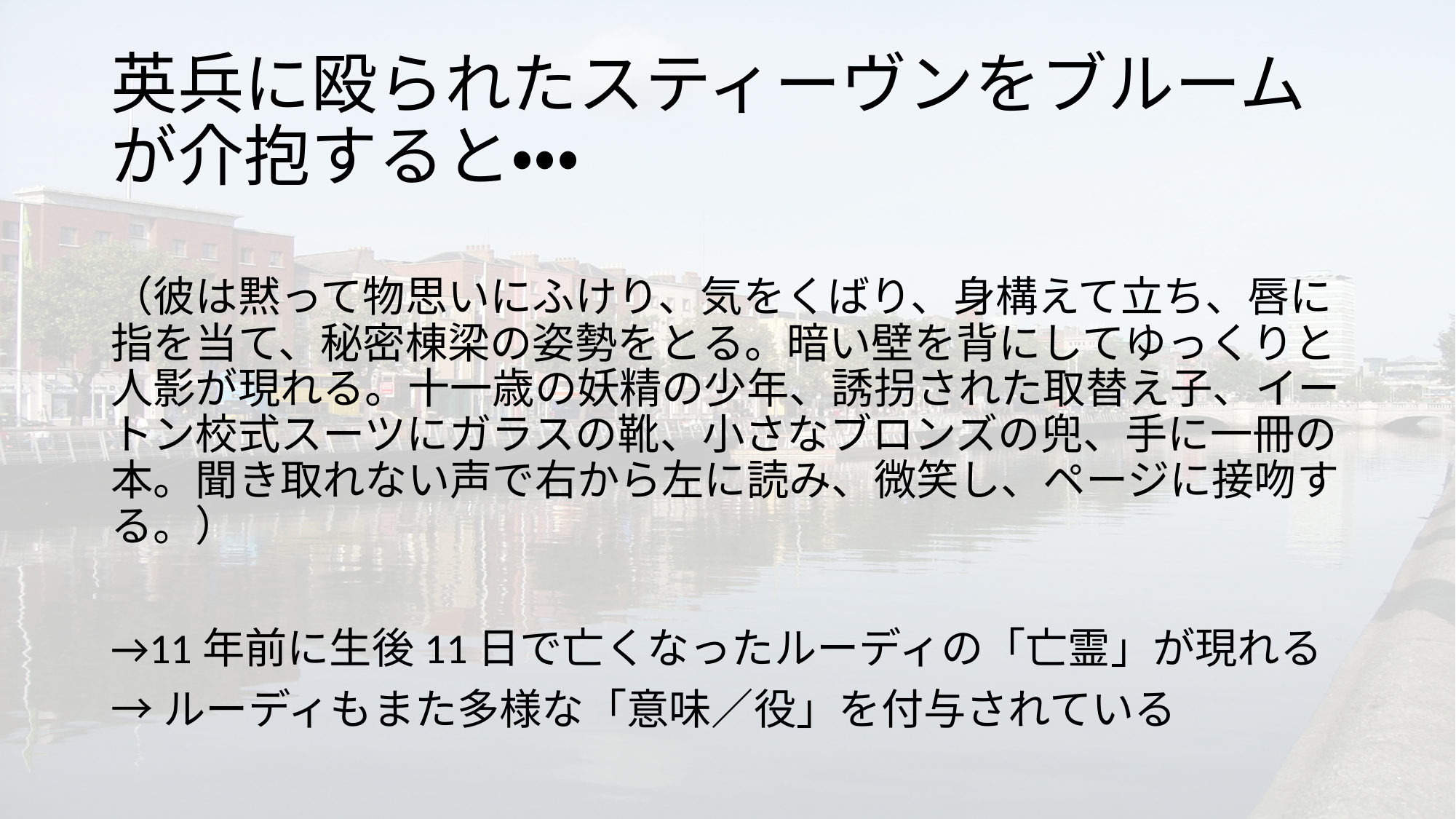

# 英兵に殴られたスティーヴンをブルームが介抱すると・・・
（彼は黙って物思いにふけり、気をくばり、身構えて立ち、唇に指を当て、秘密棟梁の姿勢をとる。暗い壁を背にしてゆっくりと人影が現れる。十一歳の妖精の少年、誘拐された取替え子、イートン校式スーツにガラスの靴、小さなブロンズの兜、手に一冊の本。聞き取れない声で右から左に読み、微笑し、ページに接吻する。）

→11年前に生後11日で亡くなったルーディの「亡霊」が現れる
→ルーディもまた多様な「意味／役」を付与されている